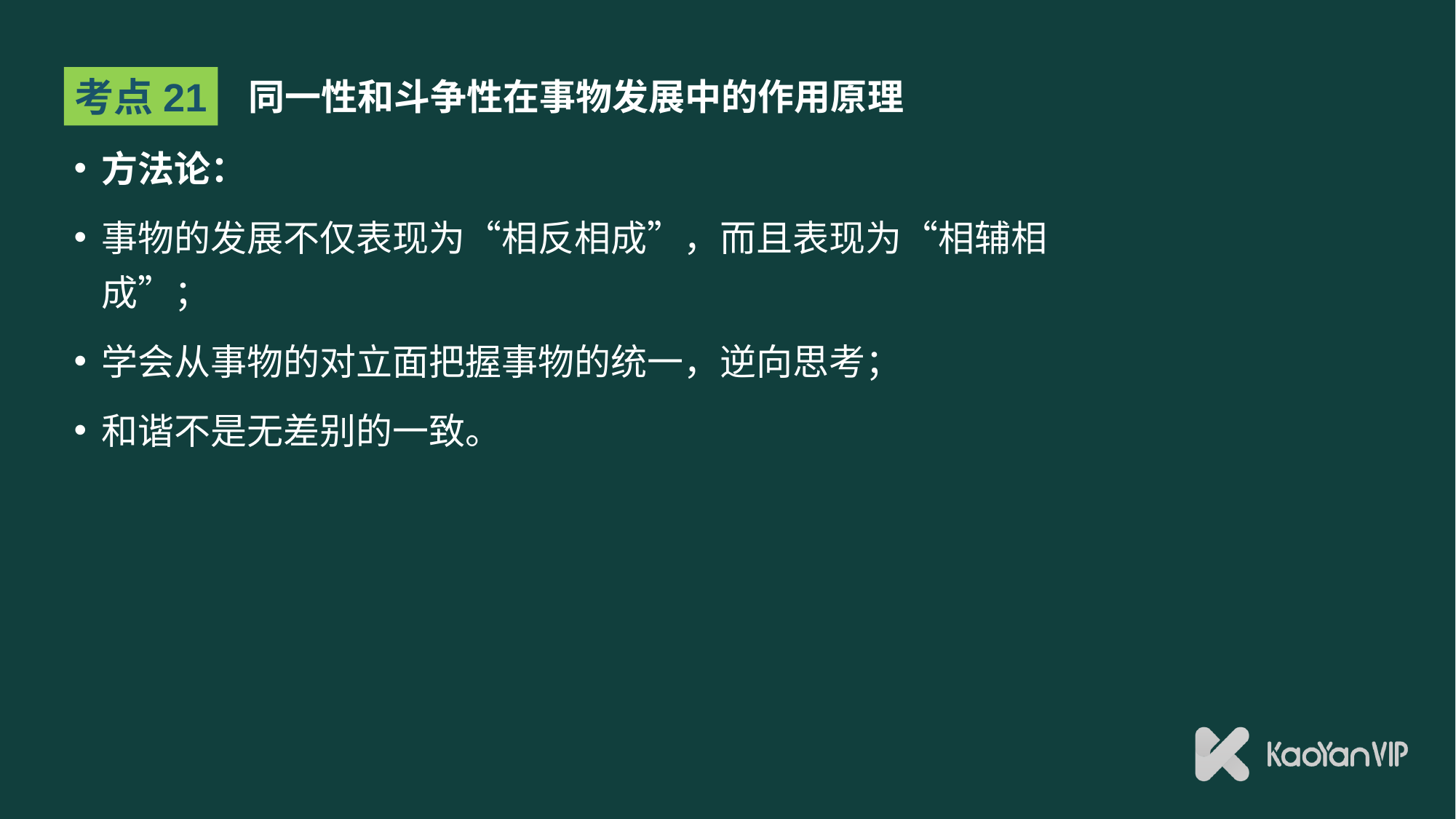

# 同一性和斗争性在事物发展中的作用原理
考点21
方法论：
事物的发展不仅表现为“相反相成”，而且表现为“相辅相成”；
学会从事物的对立面把握事物的统一，逆向思考；
和谐不是无差别的一致。